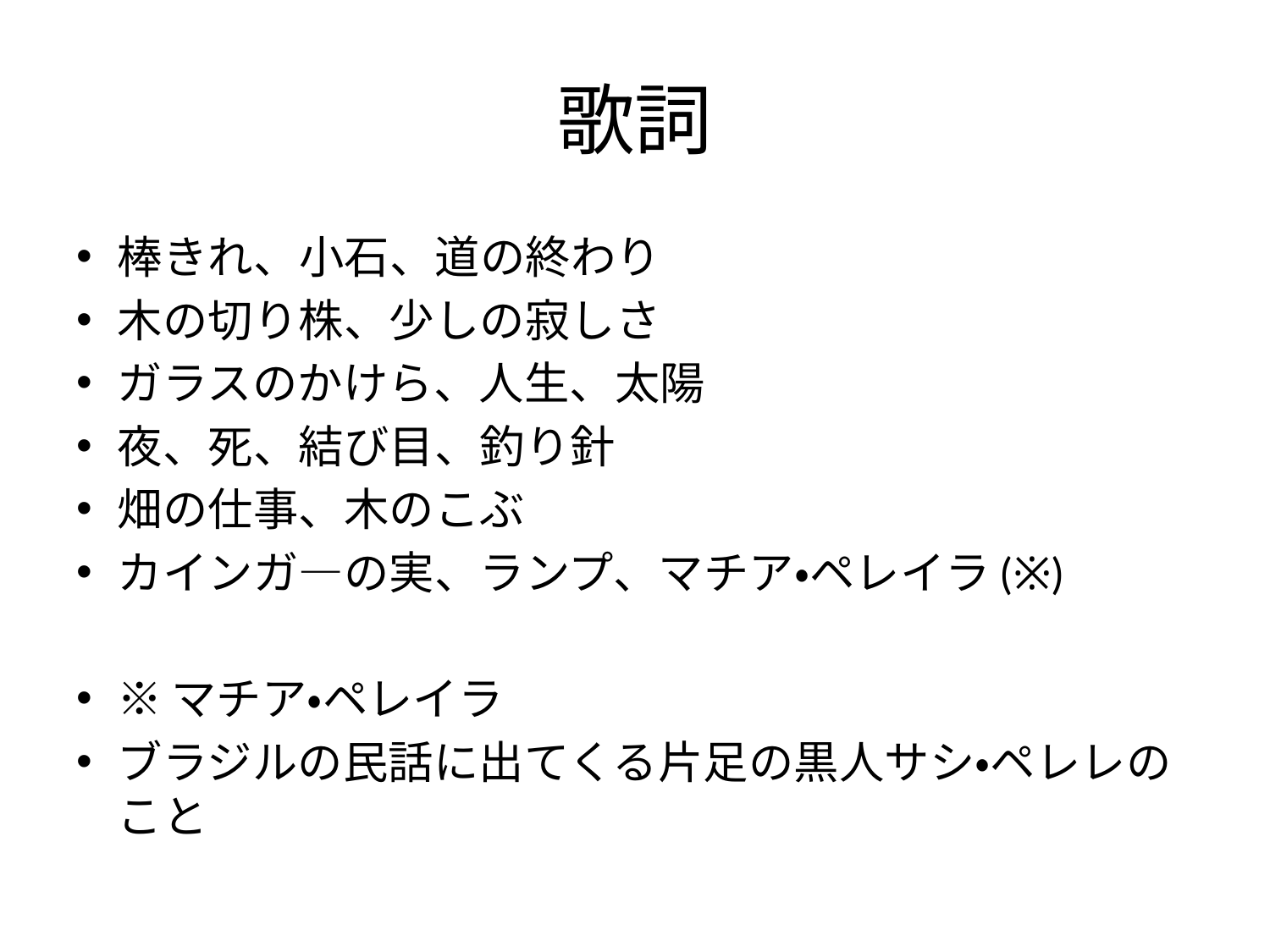

# 歌詞
棒きれ、小石、道の終わり
木の切り株、少しの寂しさ
ガラスのかけら、人生、太陽
夜、死、結び目、釣り針
畑の仕事、木のこぶ
カインガ―の実、ランプ、マチア・ペレイラ(※)

※マチア・ペレイラ
ブラジルの民話に出てくる片足の黒人サシ・ペレレのこと